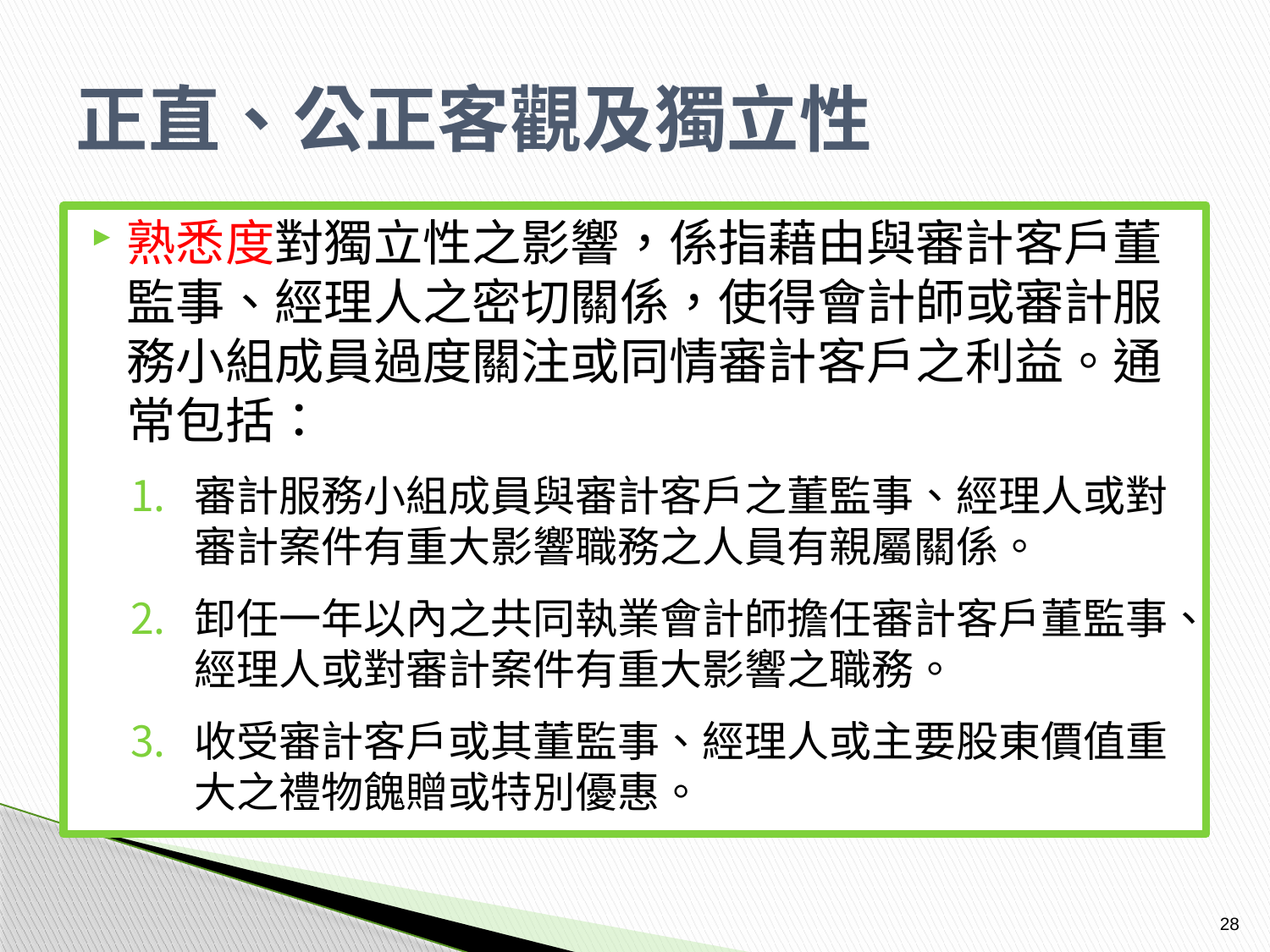

# 正直、公正客觀及獨立性
熟悉度對獨立性之影響，係指藉由與審計客戶董監事、經理人之密切關係，使得會計師或審計服務小組成員過度關注或同情審計客戶之利益。通常包括：
審計服務小組成員與審計客戶之董監事、經理人或對審計案件有重大影響職務之人員有親屬關係。
卸任一年以內之共同執業會計師擔任審計客戶董監事、經理人或對審計案件有重大影響之職務。
收受審計客戶或其董監事、經理人或主要股東價值重大之禮物餽贈或特別優惠。

28